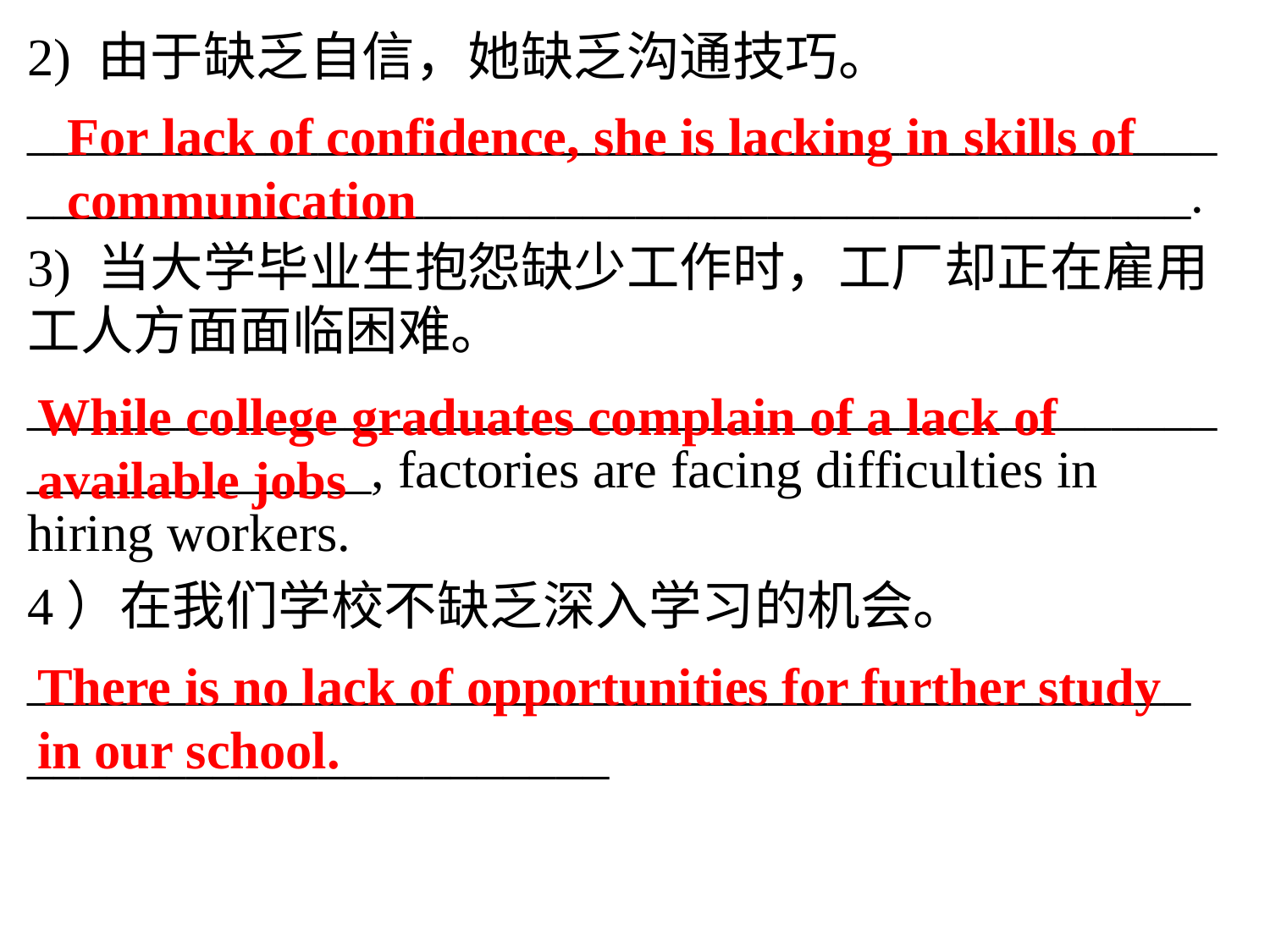

2) 由于缺乏自信，她缺乏沟通技巧。
_________________________________________________________________________________________.
3) 当大学毕业生抱怨缺少工作时，工厂却正在雇用工人方面面临困难。
__________________________________________________________, factories are facing difficulties in hiring workers.
4）在我们学校不缺乏深入学习的机会。
____________________________________________
______________________
For lack of confidence, she is lacking in skills of communication
While college graduates complain of a lack of
available jobs
There is no lack of opportunities for further study in our school.